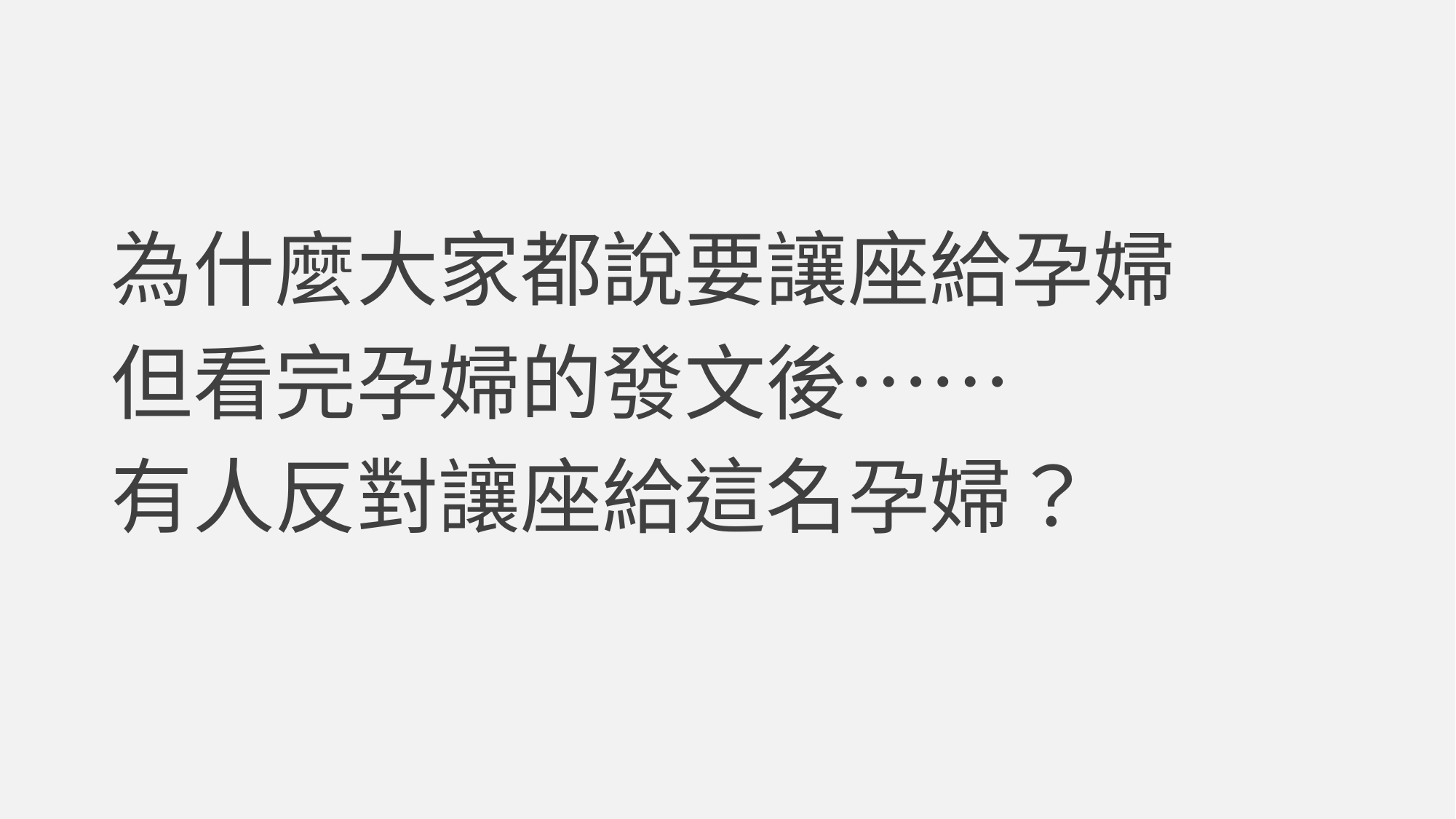

為什麼大家都說要讓座給孕婦
但看完孕婦的發文後……
有人反對讓座給這名孕婦？